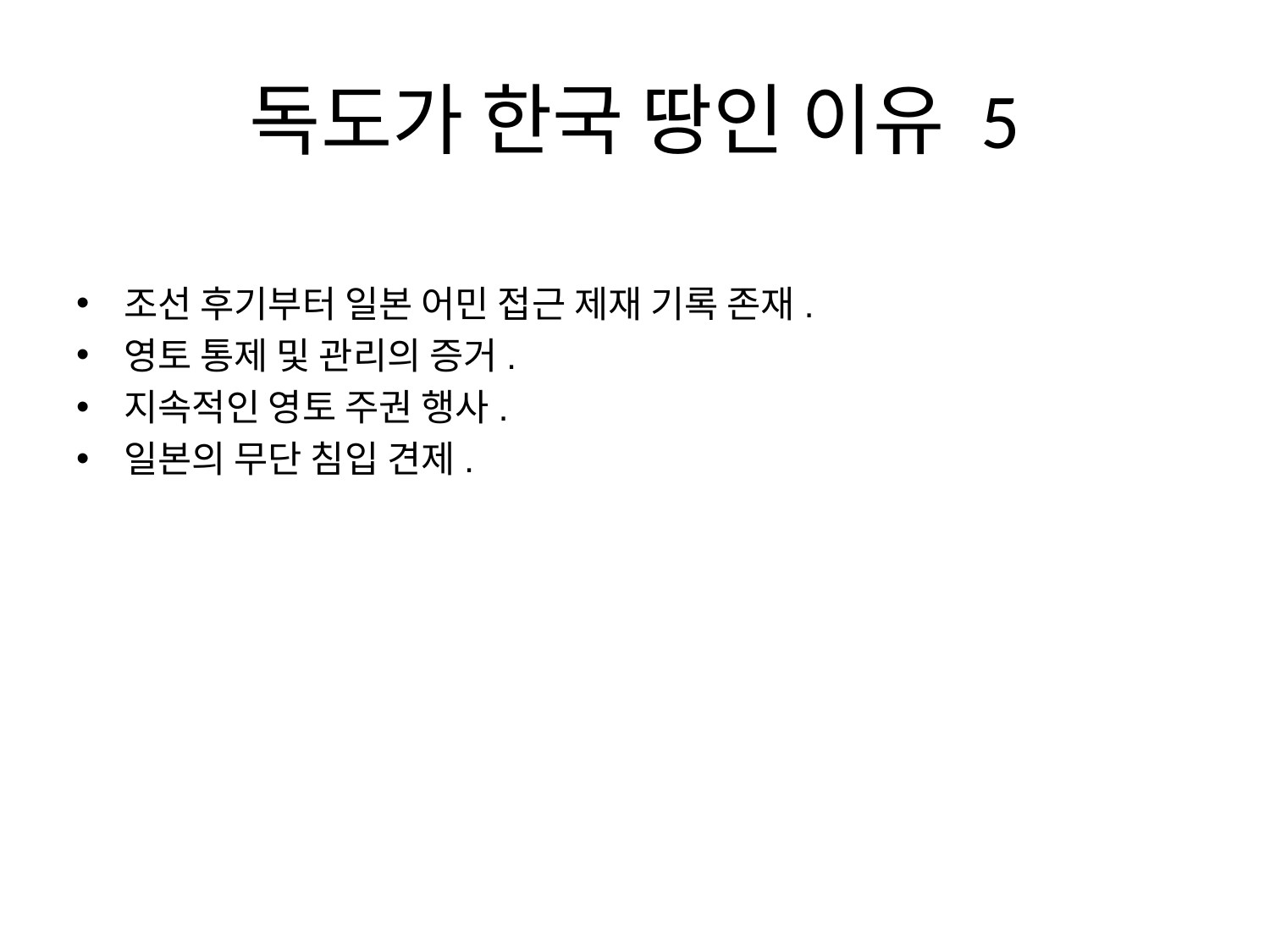

# 독도가 한국 땅인 이유 5

조선 후기부터 일본 어민 접근 제재 기록 존재.
영토 통제 및 관리의 증거.
지속적인 영토 주권 행사.
일본의 무단 침입 견제.